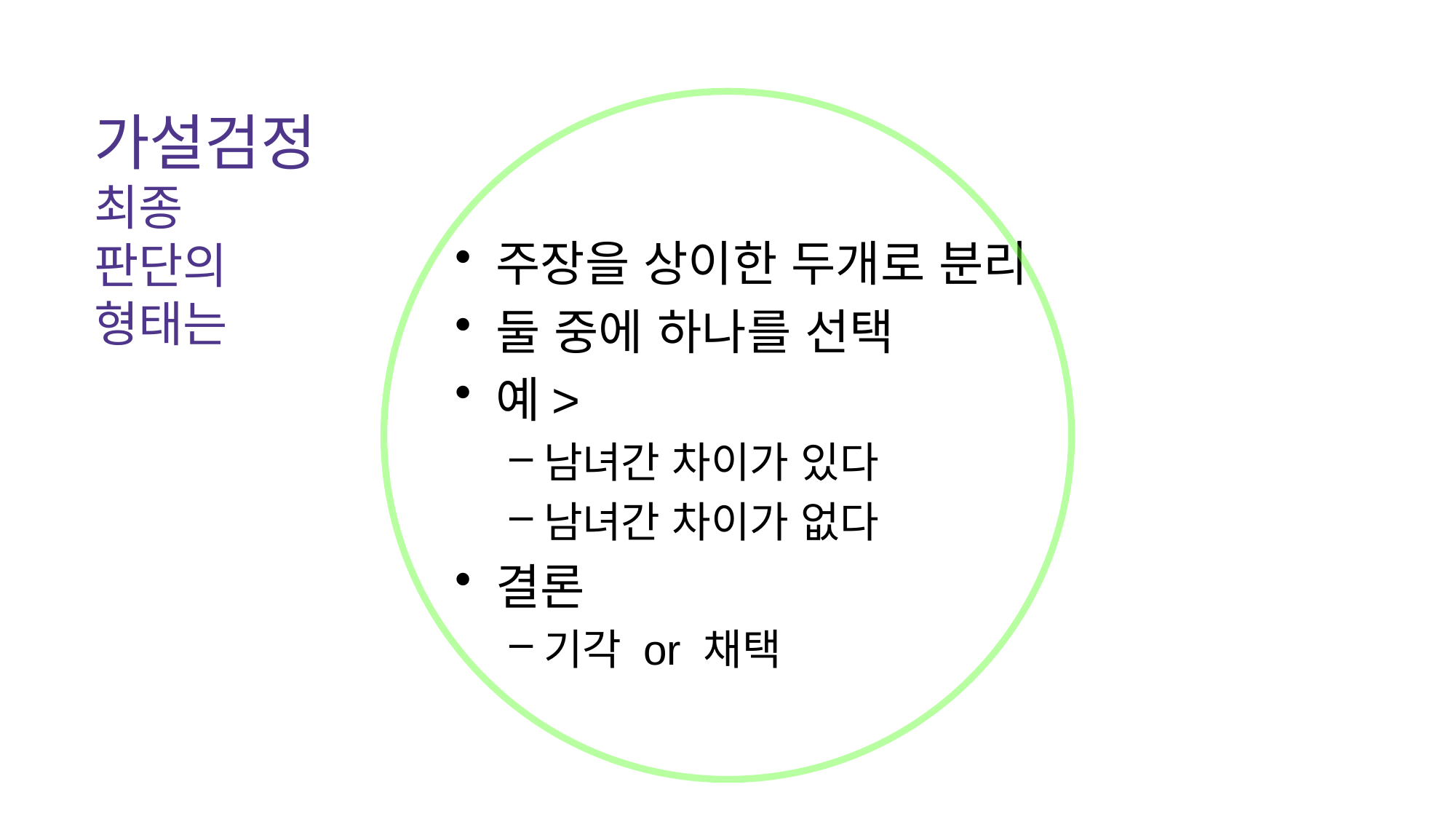

# 가설검정 최종 판단의 형태는

주장을 상이한 두개로 분리
둘 중에 하나를 선택
예>
남녀간 차이가 있다
남녀간 차이가 없다
결론
기각 or 채택